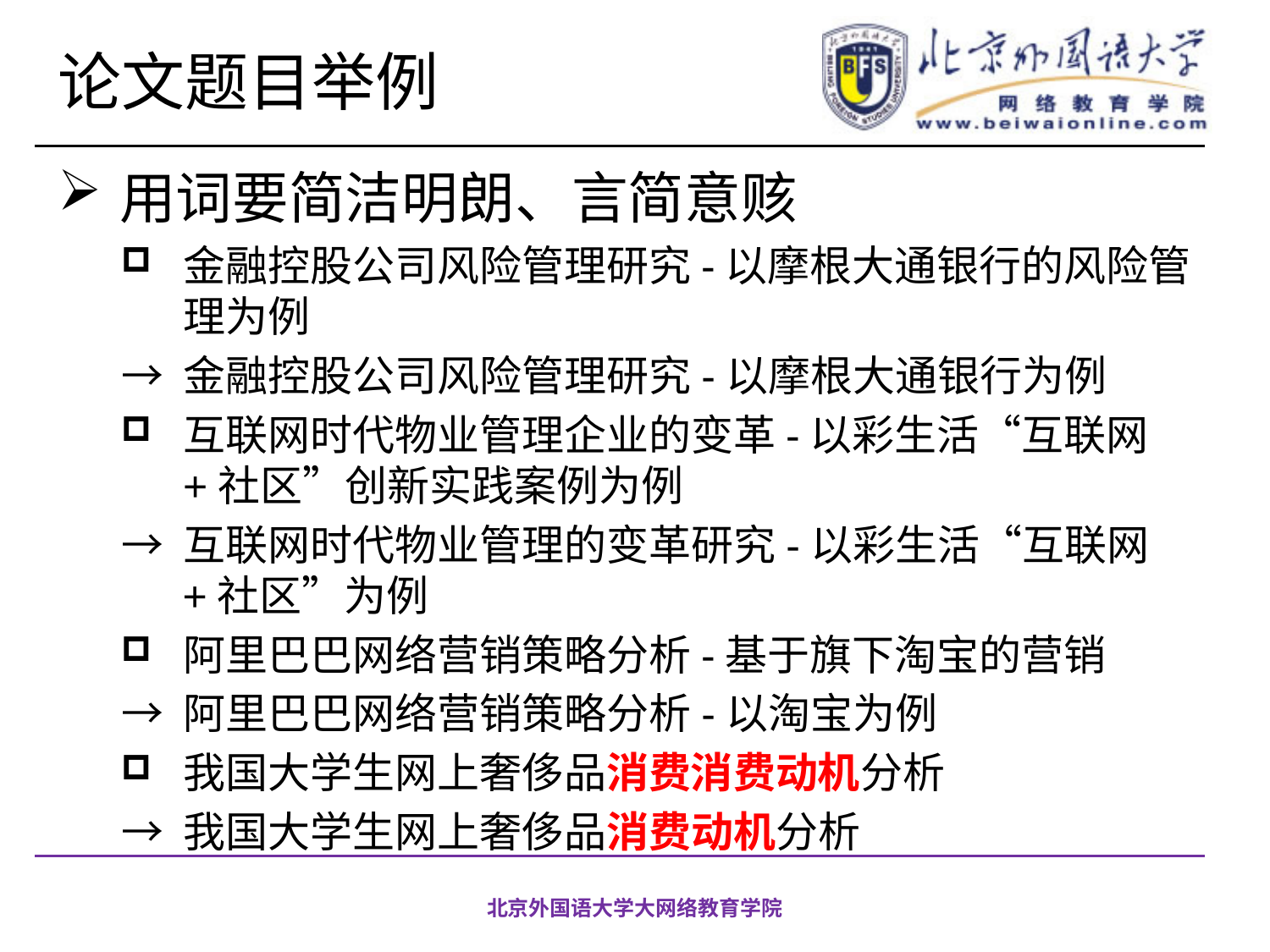

# 论文题目举例
用词要简洁明朗、言简意赅
金融控股公司风险管理研究-以摩根大通银行的风险管理为例
→ 金融控股公司风险管理研究-以摩根大通银行为例
互联网时代物业管理企业的变革-以彩生活“互联网+社区”创新实践案例为例
→ 互联网时代物业管理的变革研究-以彩生活“互联网+社区”为例
阿里巴巴网络营销策略分析-基于旗下淘宝的营销
→ 阿里巴巴网络营销策略分析-以淘宝为例
我国大学生网上奢侈品消费消费动机分析
→ 我国大学生网上奢侈品消费动机分析

北京外国语大学大网络教育学院
22